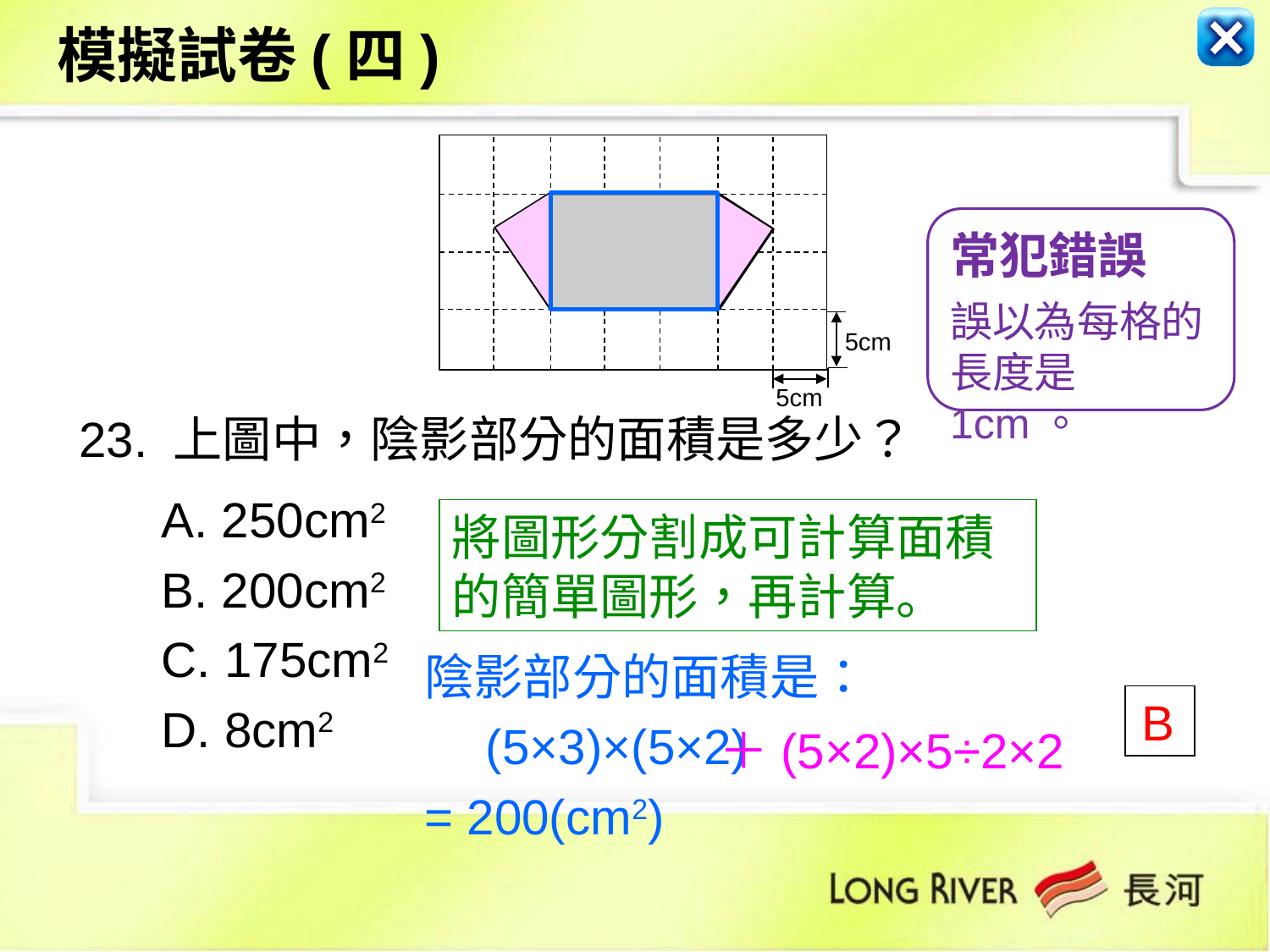

模擬試卷(四)

5cm
5cm

常犯錯誤
誤以為每格的長度是1cm。
  23. 上圖中，陰影部分的面積是多少？
        A. 250cm2
        B. 200cm2
        C. 175cm2
        D. 8cm2
將圖形分割成可計算面積的簡單圖形，再計算。
陰影部分的面積是：
　(5×3)×(5×2)
= 200(cm2)

B

＋(5×2)×5÷2×2